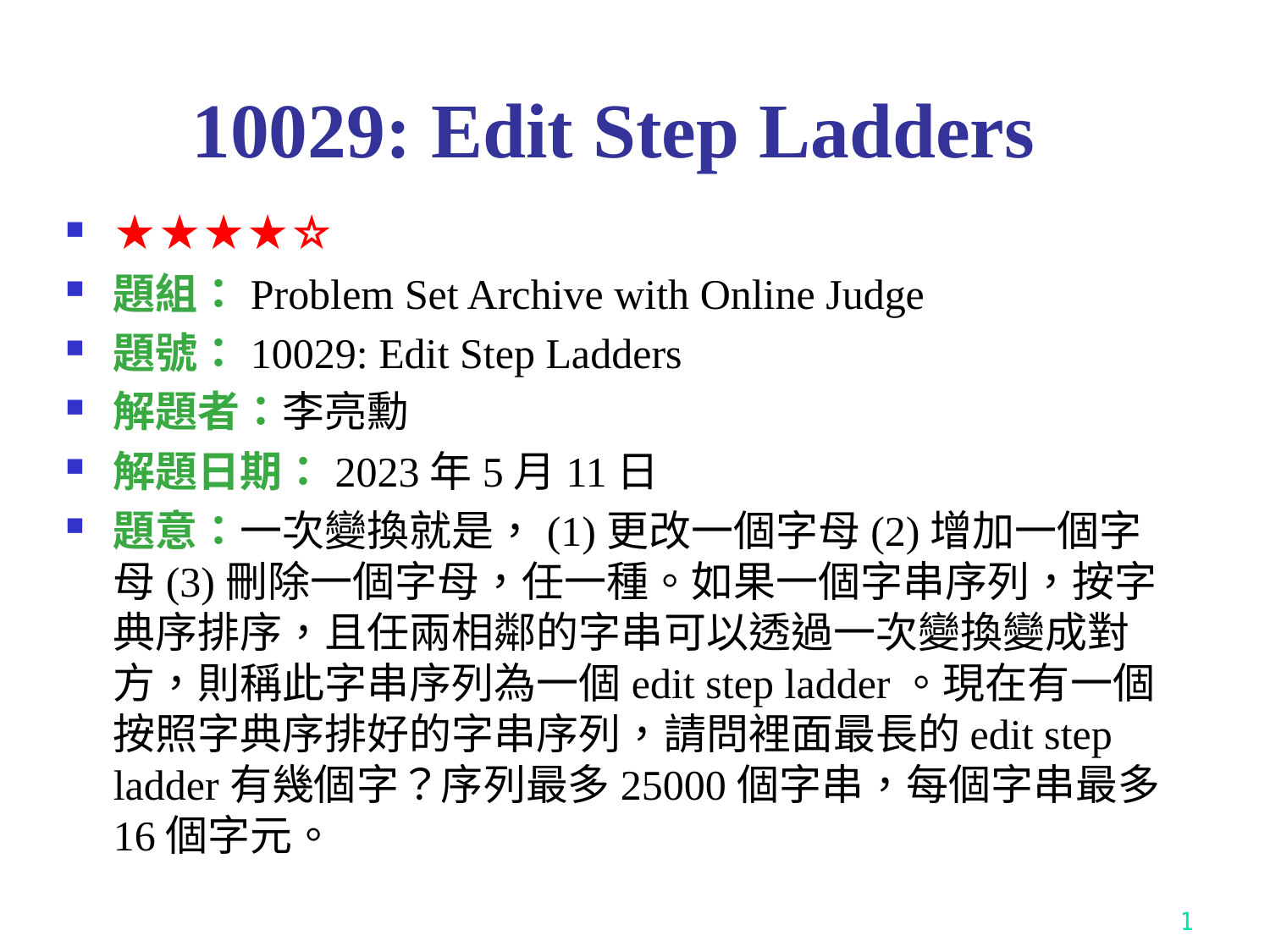

# 10029: Edit Step Ladders
★★★★☆
題組：Problem Set Archive with Online Judge
題號：10029: Edit Step Ladders
解題者：李亮勳
解題日期：2023年5月11日
題意：一次變換就是，(1)更改一個字母(2)增加一個字母(3)刪除一個字母，任一種。如果一個字串序列，按字典序排序，且任兩相鄰的字串可以透過一次變換變成對方，則稱此字串序列為一個edit step ladder。現在有一個按照字典序排好的字串序列，請問裡面最長的edit step ladder有幾個字？序列最多25000個字串，每個字串最多16個字元。
1